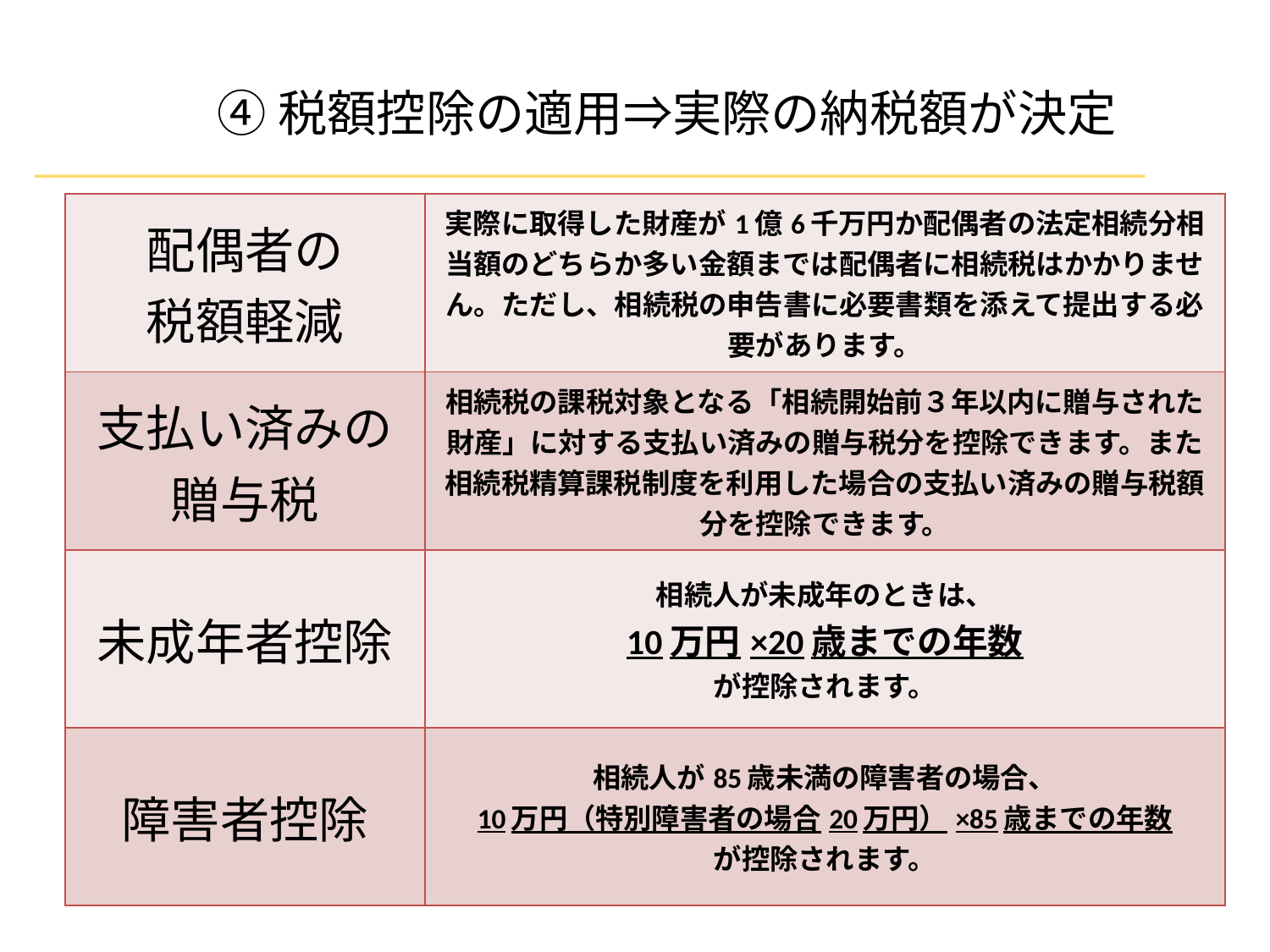

④税額控除の適用⇒実際の納税額が決定
| 配偶者の 税額軽減 | 実際に取得した財産が1億6千万円か配偶者の法定相続分相当額のどちらか多い金額までは配偶者に相続税はかかりません。ただし、相続税の申告書に必要書類を添えて提出する必要があります。 |
| --- | --- |
| 支払い済みの贈与税 | 相続税の課税対象となる「相続開始前３年以内に贈与された財産」に対する支払い済みの贈与税分を控除できます。また相続税精算課税制度を利用した場合の支払い済みの贈与税額分を控除できます。 |
| 未成年者控除 | 相続人が未成年のときは、 10万円×20歳までの年数 が控除されます。 |
| 障害者控除 | 相続人が85歳未満の障害者の場合、 10万円（特別障害者の場合20万円）×85歳までの年数 が控除されます。 |